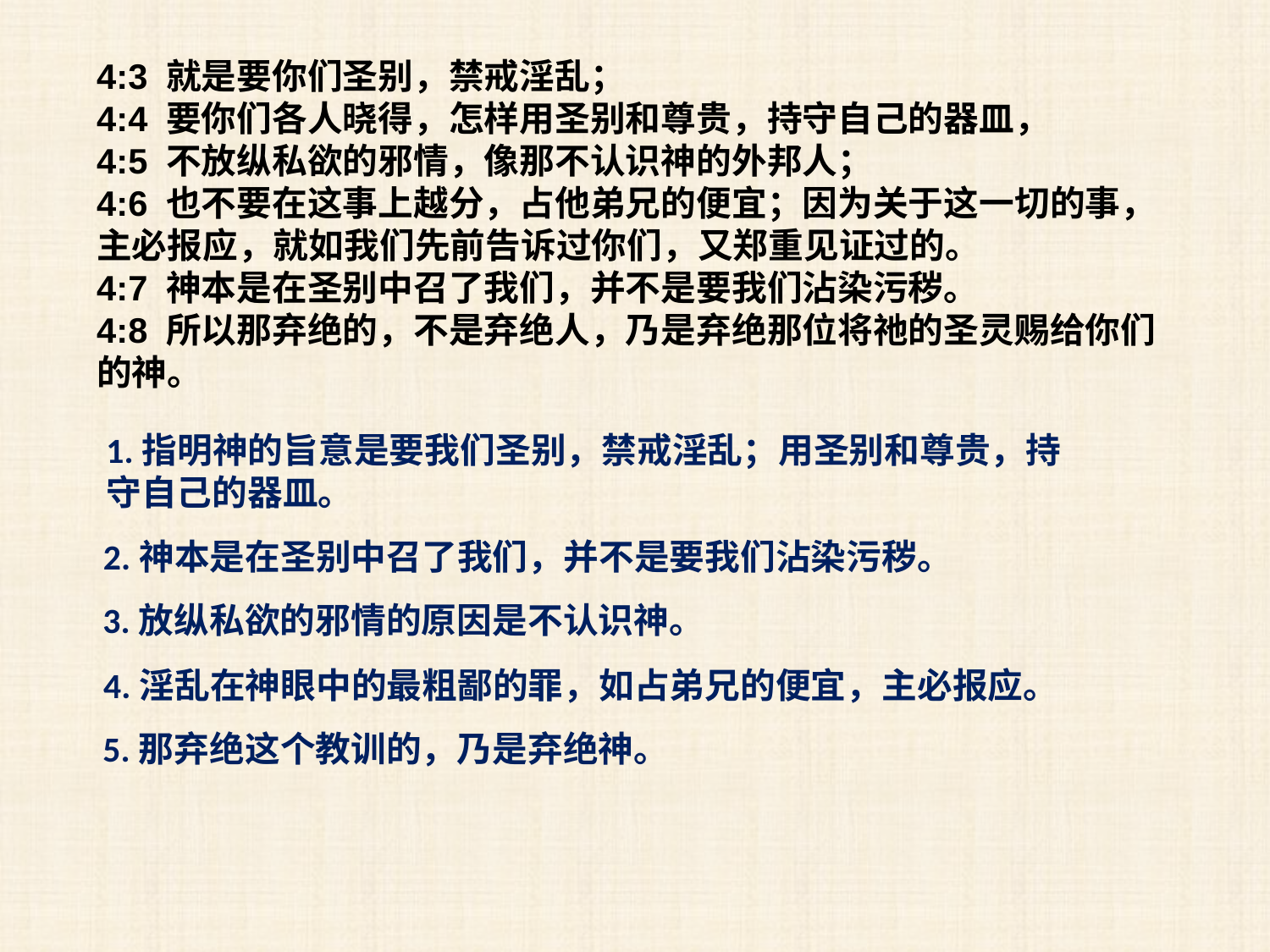

4:3 就是要你们圣别，禁戒淫乱；
4:4 要你们各人晓得，怎样用圣别和尊贵，持守自己的器皿，
4:5 不放纵私欲的邪情，像那不认识神的外邦人；
4:6 也不要在这事上越分，占他弟兄的便宜；因为关于这一切的事，主必报应，就如我们先前告诉过你们，又郑重见证过的。
4:7 神本是在圣别中召了我们，并不是要我们沾染污秽。
4:8 所以那弃绝的，不是弃绝人，乃是弃绝那位将祂的圣灵赐给你们的神。
1.指明神的旨意是要我们圣别，禁戒淫乱；用圣别和尊贵，持守自己的器皿。
2.神本是在圣别中召了我们，并不是要我们沾染污秽。
3.放纵私欲的邪情的原因是不认识神。
4.淫乱在神眼中的最粗鄙的罪，如占弟兄的便宜，主必报应。
5.那弃绝这个教训的，乃是弃绝神。